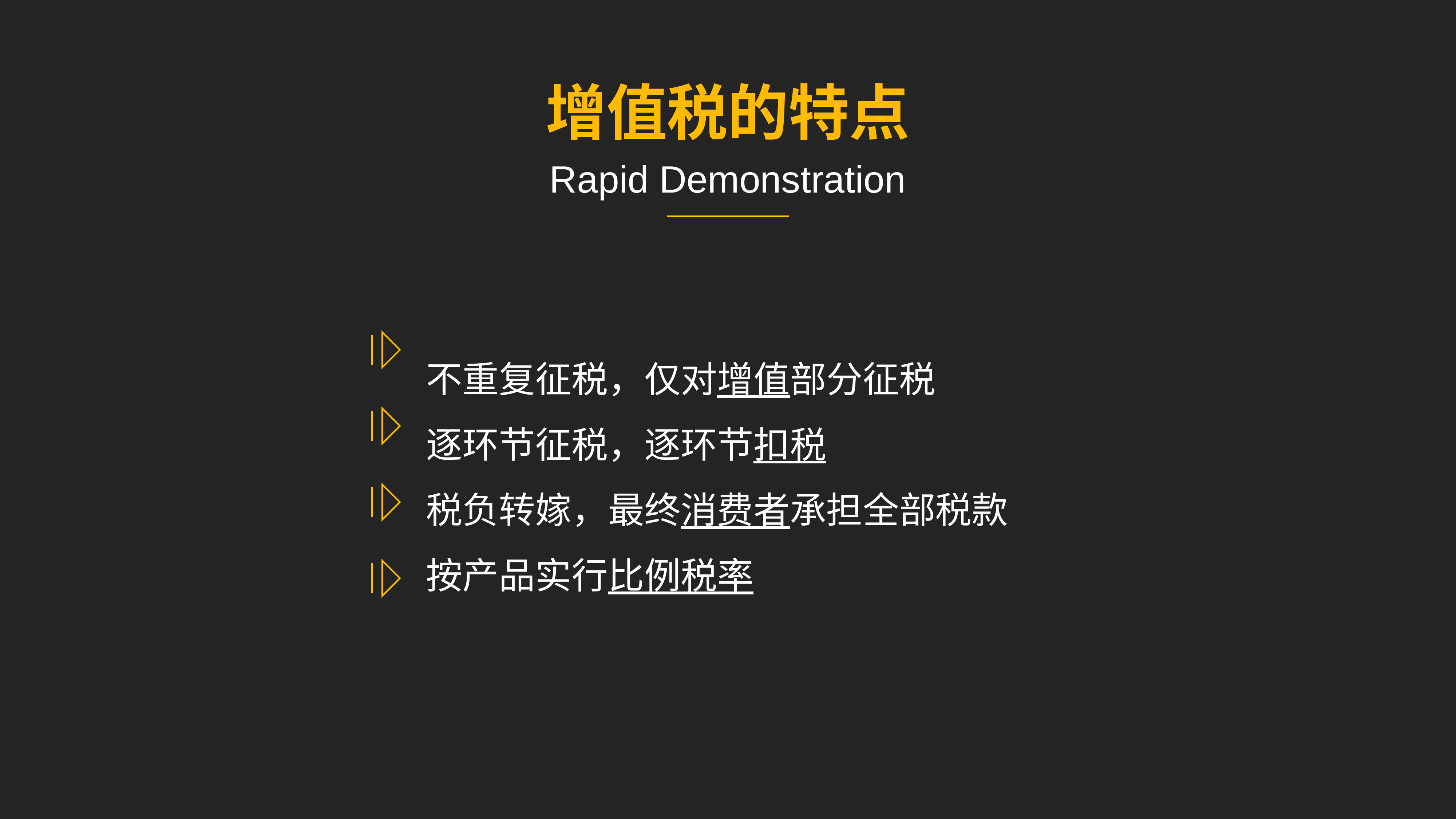

增值税的特点
Rapid Demonstration

不重复征税，仅对增值部分征税
逐环节征税，逐环节扣税
税负转嫁，最终消费者承担全部税款
按产品实行比例税率